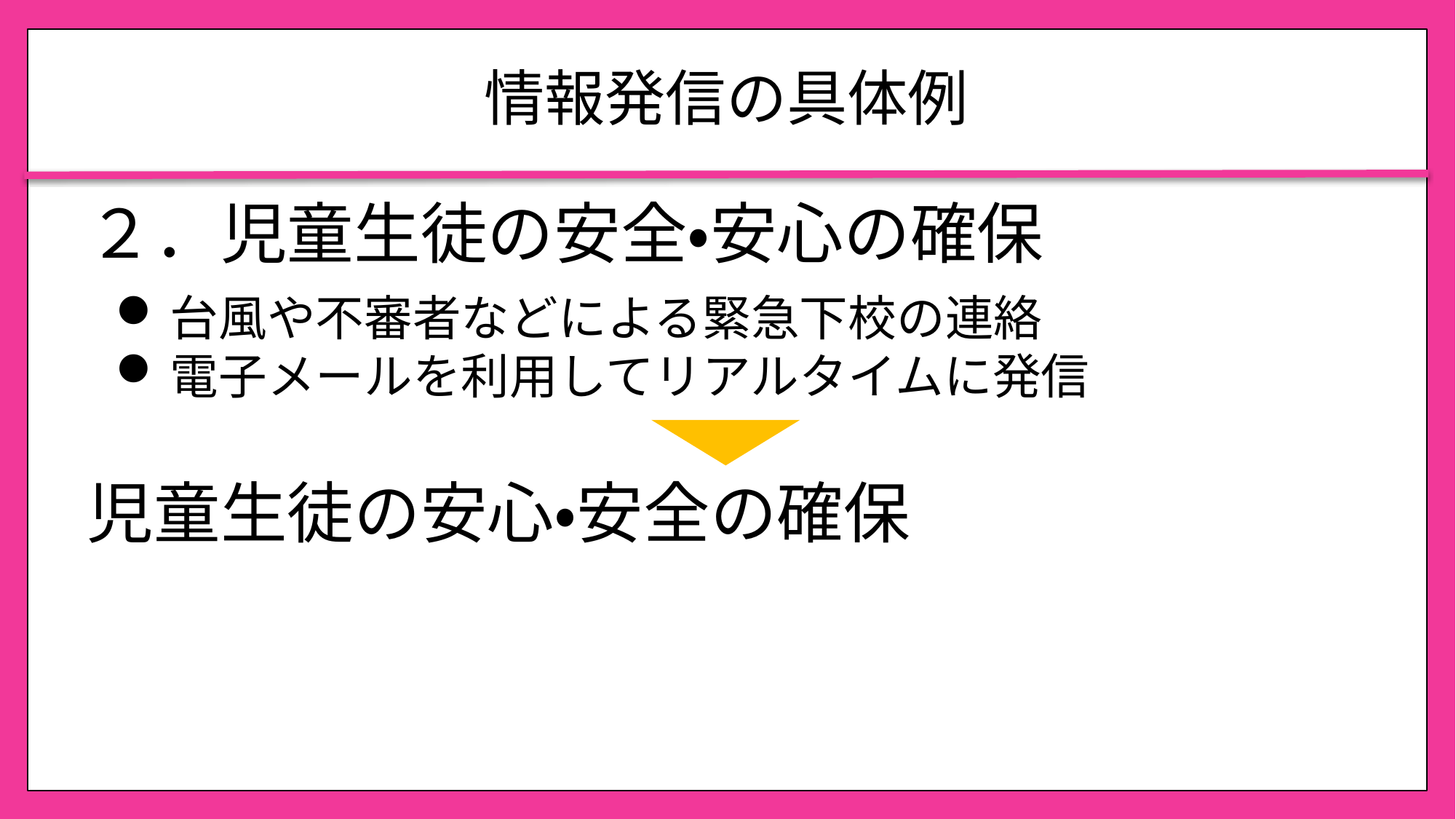

# 情報発信の具体例
２．児童生徒の安全・安心の確保

児童生徒の安心・安全の確保
台風や不審者などによる緊急下校の連絡
電子メールを利用してリアルタイムに発信